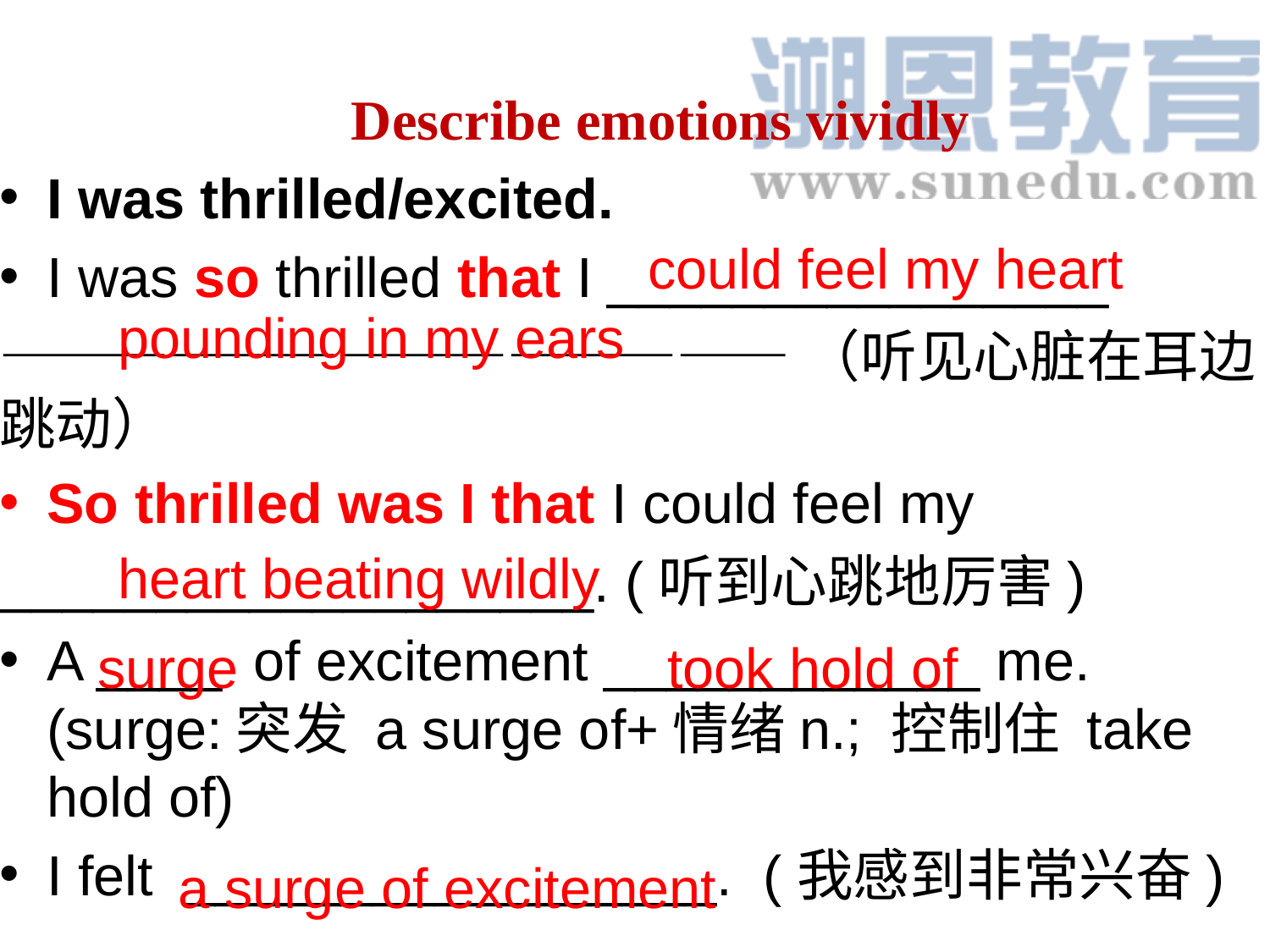

# Describe emotions vividly
I was thrilled/excited.
I was so thrilled that I ________________
——————————————（听见心脏在耳边跳动）
So thrilled was I that I could feel my
___________________. (听到心跳地厉害)
A ____  of excitement ____________ me.  (surge:突发 a surge of+情绪n.; 控制住 take hold of)
I felt  _________________.  (我感到非常兴奋)

could feel my heart
pounding in my ears
heart beating wildly
surge
took hold of
a surge of excitement